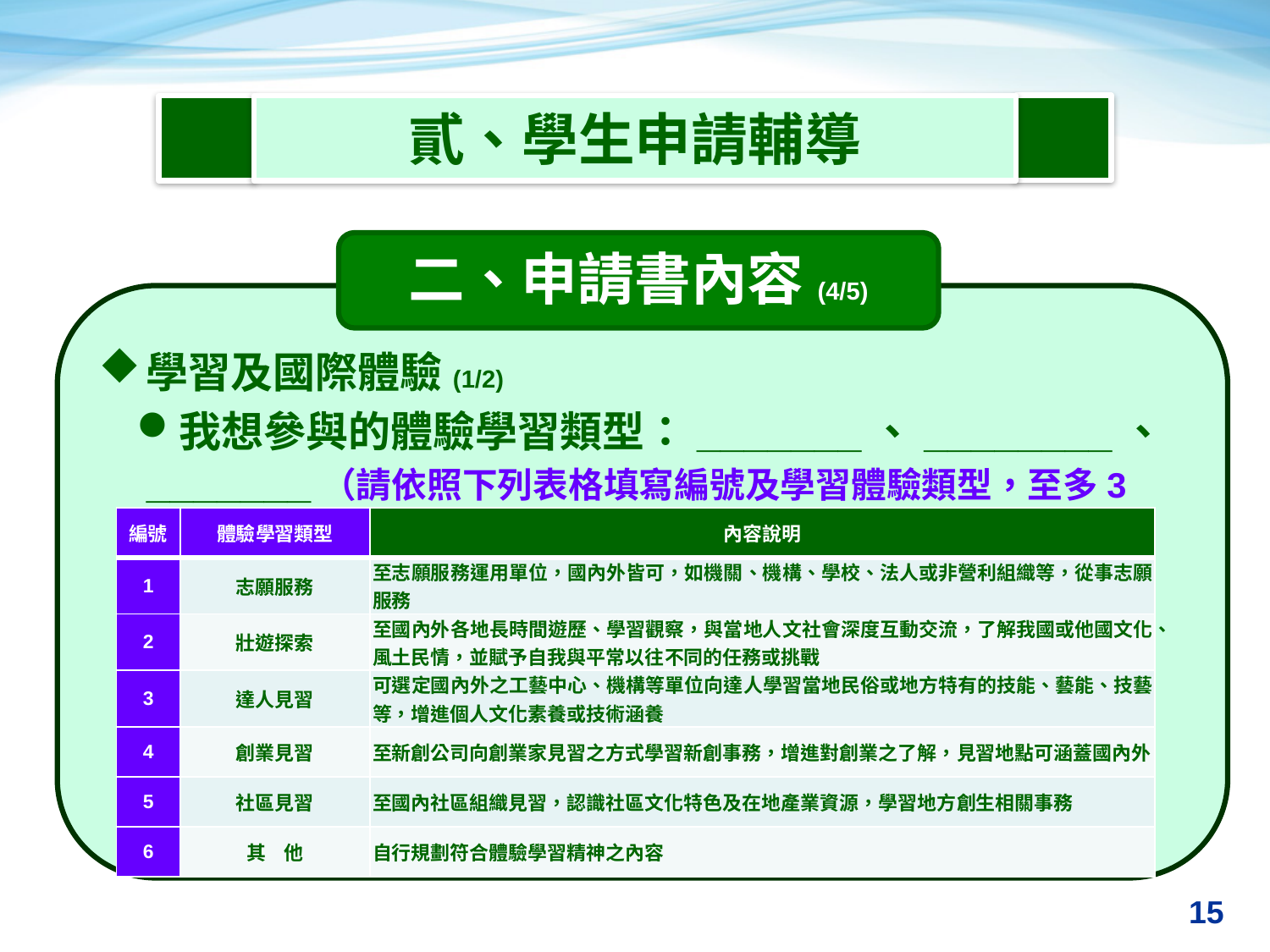

貳、學生申請輔導
二、申請書內容(4/5)

學習及國際體驗(1/2)
我想參與的體驗學習類型：_______、________、_______（請依照下列表格填寫編號及學習體驗類型，至多3項）

| 編號 | 體驗學習類型 | 內容說明 |
| --- | --- | --- |
| 1 | 志願服務 | 至志願服務運用單位，國內外皆可，如機關、機構、學校、法人或非營利組織等，從事志願服務 |
| 2 | 壯遊探索 | 至國內外各地長時間遊歷、學習觀察，與當地人文社會深度互動交流，了解我國或他國文化、風土民情，並賦予自我與平常以往不同的任務或挑戰 |
| 3 | 達人見習 | 可選定國內外之工藝中心、機構等單位向達人學習當地民俗或地方特有的技能、藝能、技藝等，增進個人文化素養或技術涵養 |
| 4 | 創業見習 | 至新創公司向創業家見習之方式學習新創事務，增進對創業之了解，見習地點可涵蓋國內外 |
| 5 | 社區見習 | 至國內社區組織見習，認識社區文化特色及在地產業資源，學習地方創生相關事務 |
| 6 | 其 他 | 自行規劃符合體驗學習精神之內容 |
15
15